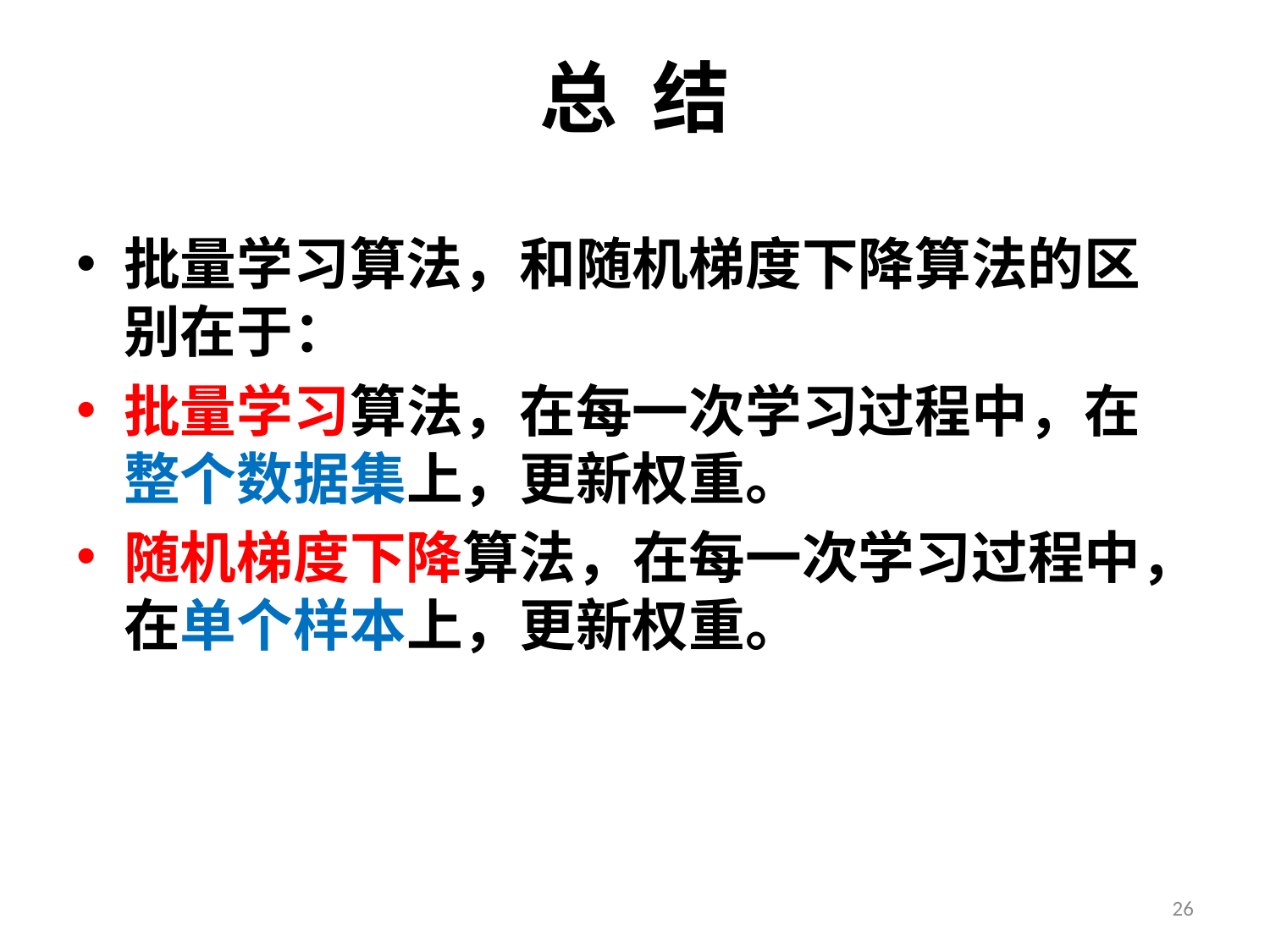

# 总  结
批量学习算法，和随机梯度下降算法的区别在于：
批量学习算法，在每一次学习过程中，在整个数据集上，更新权重。
随机梯度下降算法，在每一次学习过程中，在单个样本上，更新权重。
26